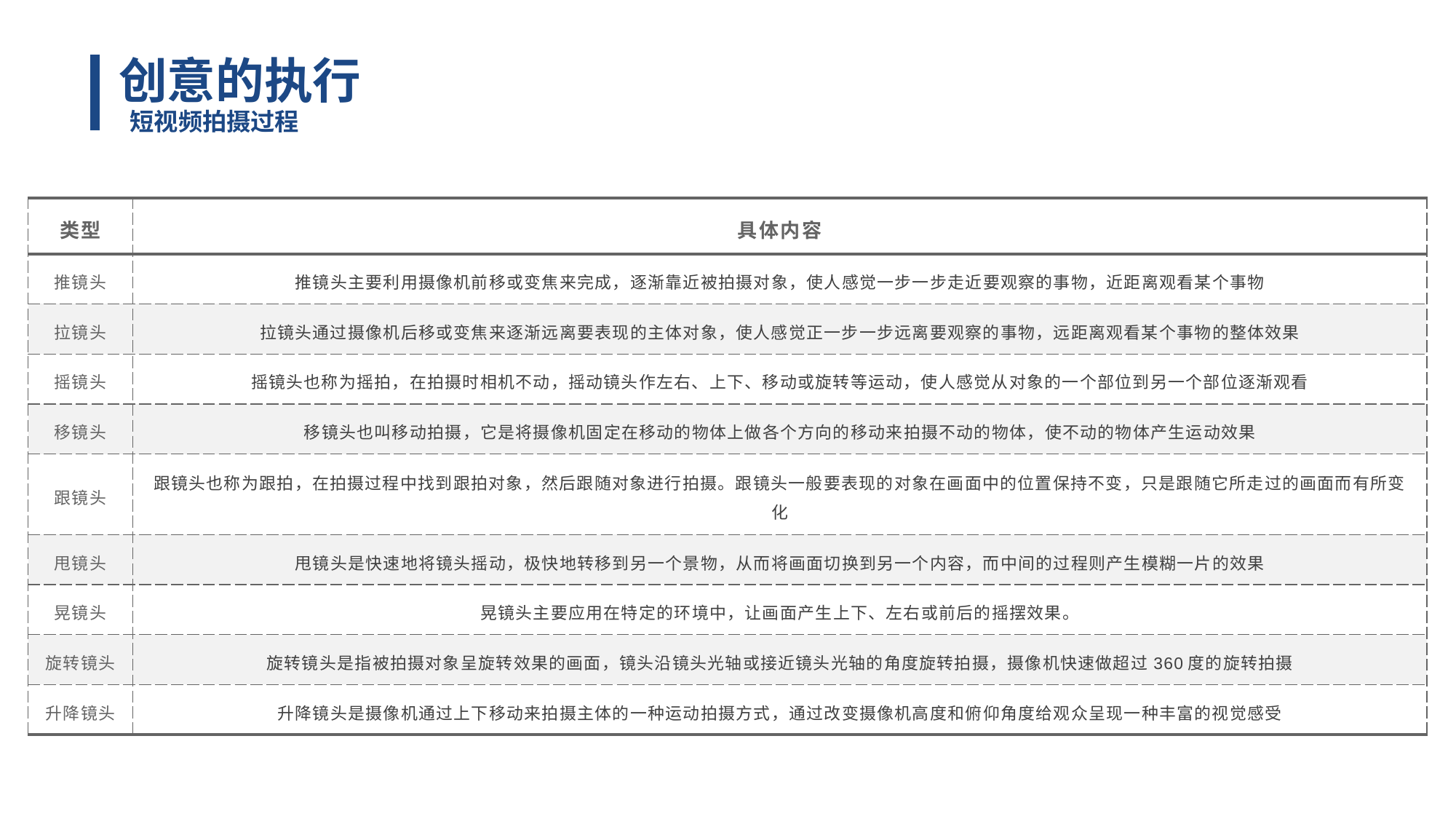

创意的执行
 短视频拍摄过程
| 类型 | 具体内容 |
| --- | --- |
| 推镜头 | 推镜头主要利用摄像机前移或变焦来完成，逐渐靠近被拍摄对象，使人感觉一步一步走近要观察的事物，近距离观看某个事物 |
| 拉镜头 | 拉镜头通过摄像机后移或变焦来逐渐远离要表现的主体对象，使人感觉正一步一步远离要观察的事物，远距离观看某个事物的整体效果 |
| 摇镜头 | 摇镜头也称为摇拍，在拍摄时相机不动，摇动镜头作左右、上下、移动或旋转等运动，使人感觉从对象的一个部位到另一个部位逐渐观看 |
| 移镜头 | 移镜头也叫移动拍摄，它是将摄像机固定在移动的物体上做各个方向的移动来拍摄不动的物体，使不动的物体产生运动效果 |
| 跟镜头 | 跟镜头也称为跟拍，在拍摄过程中找到跟拍对象，然后跟随对象进行拍摄。跟镜头一般要表现的对象在画面中的位置保持不变，只是跟随它所走过的画面而有所变化 |
| 甩镜头 | 甩镜头是快速地将镜头摇动，极快地转移到另一个景物，从而将画面切换到另一个内容，而中间的过程则产生模糊一片的效果 |
| 晃镜头 | 晃镜头主要应用在特定的环境中，让画面产生上下、左右或前后的摇摆效果。 |
| 旋转镜头 | 旋转镜头是指被拍摄对象呈旋转效果的画面，镜头沿镜头光轴或接近镜头光轴的角度旋转拍摄，摄像机快速做超过360度的旋转拍摄 |
| 升降镜头 | 升降镜头是摄像机通过上下移动来拍摄主体的一种运动拍摄方式，通过改变摄像机高度和俯仰角度给观众呈现一种丰富的视觉感受 |